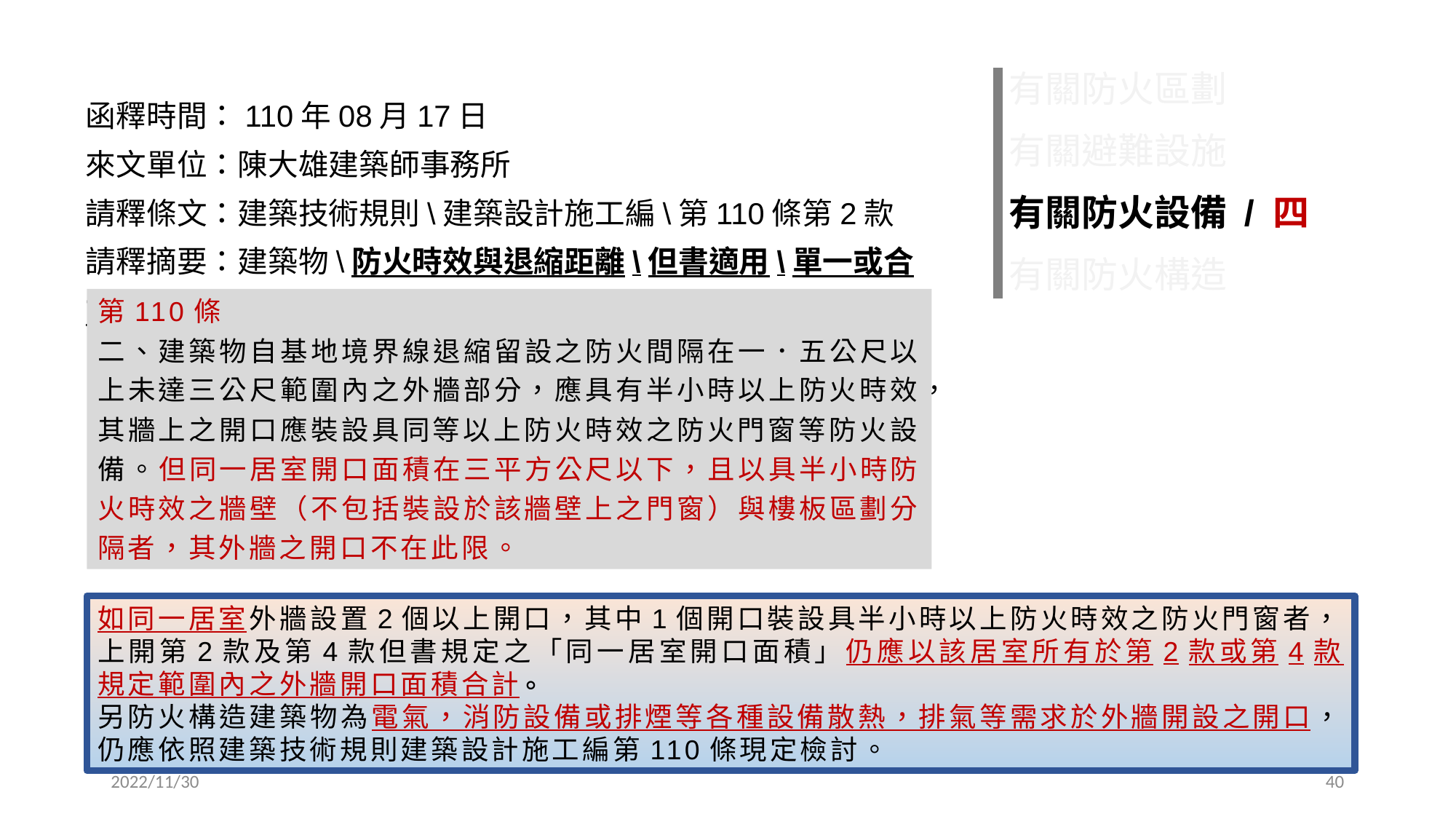

有關防火區劃
有關避難設施
有關防火設備 / 四
有關防火構造

函釋時間：110年08月17日
來文單位：陳大雄建築師事務所
請釋條文：建築技術規則\建築設計施工編\第110條第2款
請釋摘要：建築物\防火時效與退縮距離\但書適用\單一或合計
第110條
二、建築物自基地境界線退縮留設之防火間隔在一．五公尺以上未達三公尺範圍內之外牆部分，應具有半小時以上防火時效，其牆上之開口應裝設具同等以上防火時效之防火門窗等防火設備。但同一居室開口面積在三平方公尺以下，且以具半小時防火時效之牆壁（不包括裝設於該牆壁上之門窗）與樓板區劃分隔者，其外牆之開口不在此限。
如同一居室外牆設置2個以上開口，其中1個開口裝設具半小時以上防火時效之防火門窗者，上開第2款及第4款但書規定之「同一居室開口面積」仍應以該居室所有於第2款或第4款規定範圍內之外牆開口面積合計∘
另防火構造建築物為電氣，消防設備或排煙等各種設備散熱，排氣等需求於外牆開設之開口，仍應依照建築技術規則建築設計施工編第110條現定檢討。
2022/11/30
40